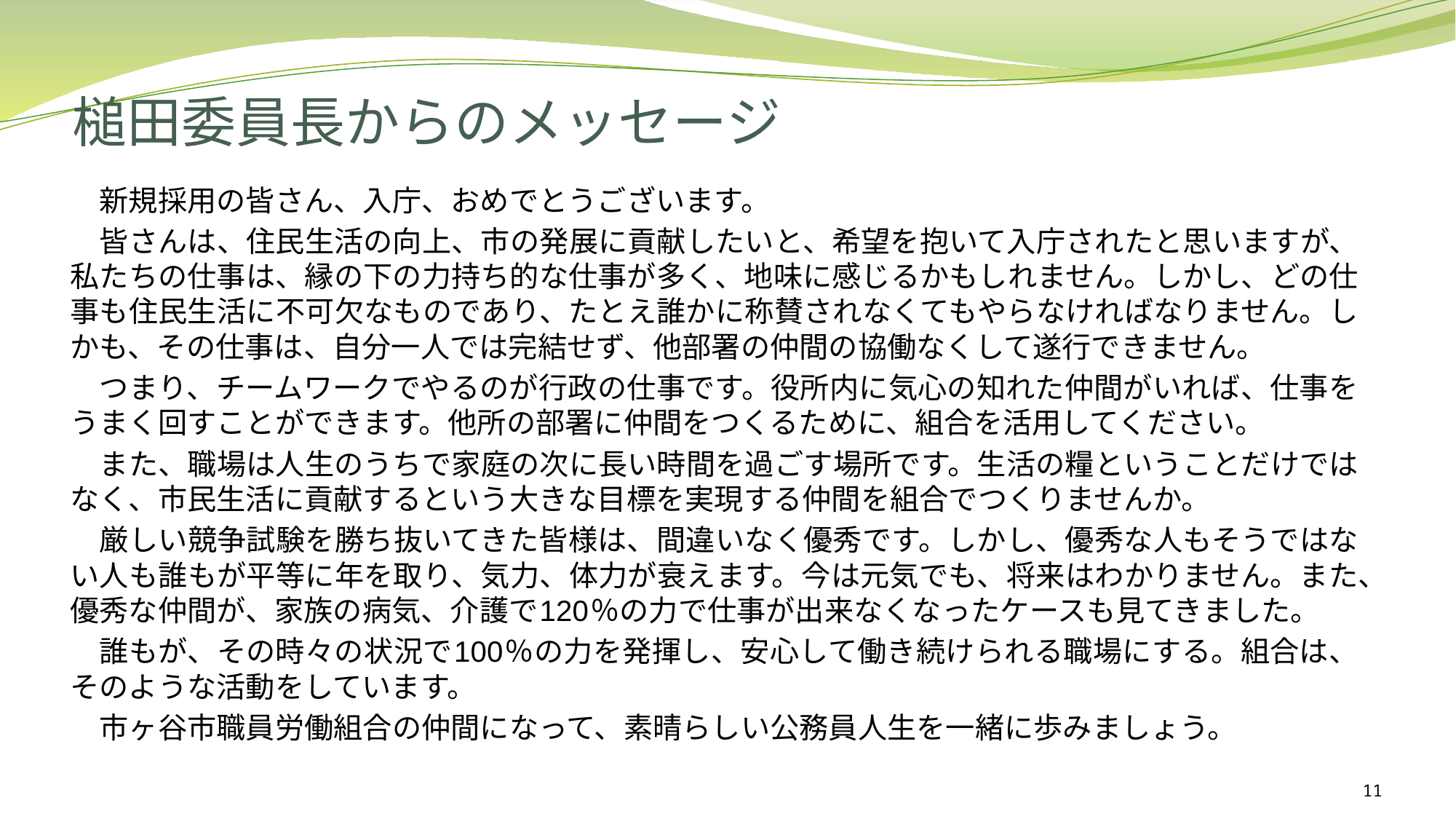

# 槌田委員長からのメッセージ
　新規採用の皆さん、入庁、おめでとうございます。
　皆さんは、住民生活の向上、市の発展に貢献したいと、希望を抱いて入庁されたと思いますが、私たちの仕事は、縁の下の力持ち的な仕事が多く、地味に感じるかもしれません。しかし、どの仕事も住民生活に不可欠なものであり、たとえ誰かに称賛されなくてもやらなければなりません。しかも、その仕事は、自分一人では完結せず、他部署の仲間の協働なくして遂行できません。
　つまり、チームワークでやるのが行政の仕事です。役所内に気心の知れた仲間がいれば、仕事をうまく回すことができます。他所の部署に仲間をつくるために、組合を活用してください。
　また、職場は人生のうちで家庭の次に長い時間を過ごす場所です。生活の糧ということだけではなく、市民生活に貢献するという大きな目標を実現する仲間を組合でつくりませんか。
　厳しい競争試験を勝ち抜いてきた皆様は、間違いなく優秀です。しかし、優秀な人もそうではない人も誰もが平等に年を取り、気力、体力が衰えます。今は元気でも、将来はわかりません。また、優秀な仲間が、家族の病気、介護で120％の力で仕事が出来なくなったケースも見てきました。
　誰もが、その時々の状況で100％の力を発揮し、安心して働き続けられる職場にする。組合は、そのような活動をしています。
　市ヶ谷市職員労働組合の仲間になって、素晴らしい公務員人生を一緒に歩みましょう。
11